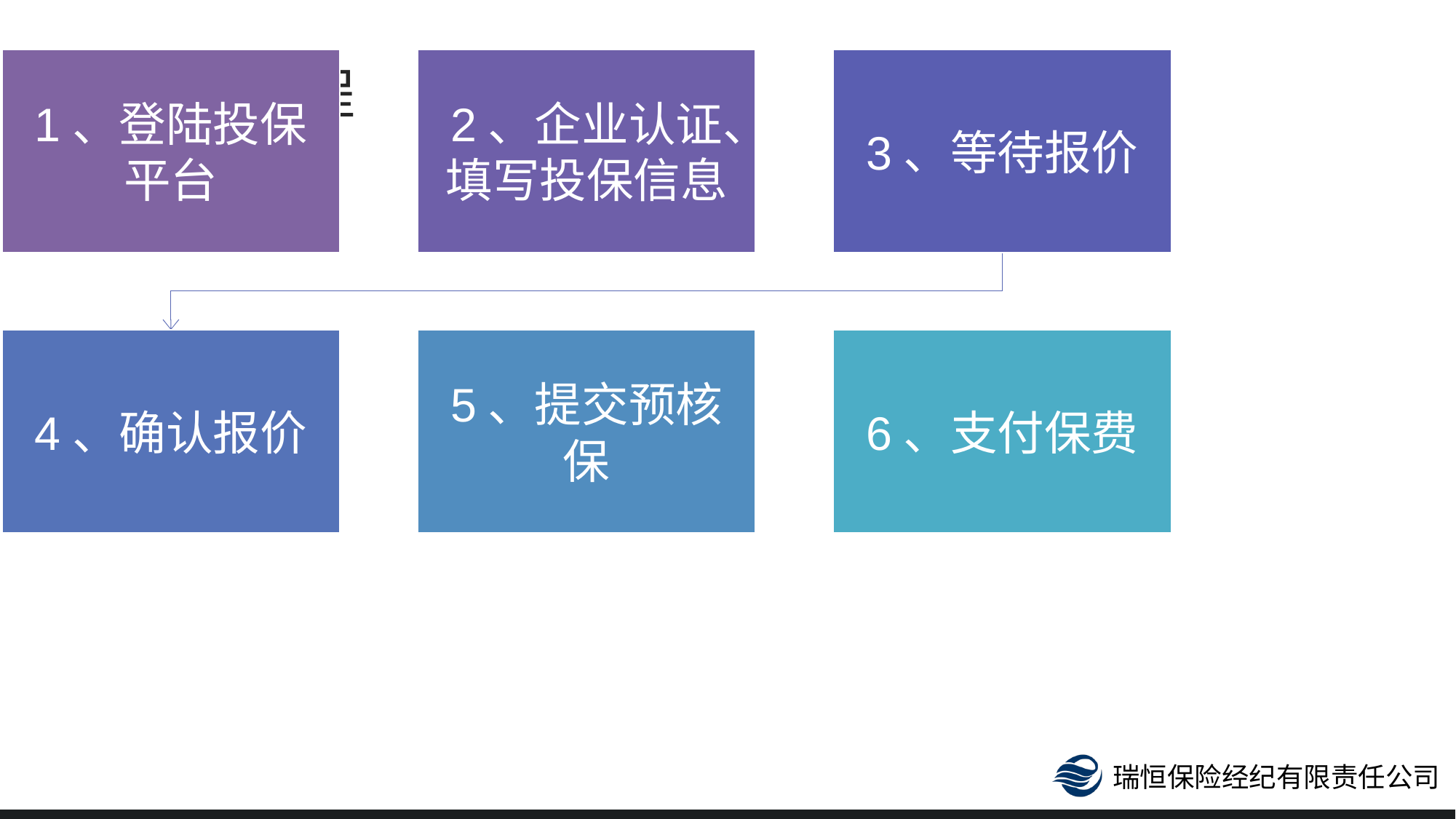

# 投保流程

1、登陆投保平台

2、企业认证、填写投保信息

3、等待报价

4、确认报价

5、提交预核保
6、支付保费